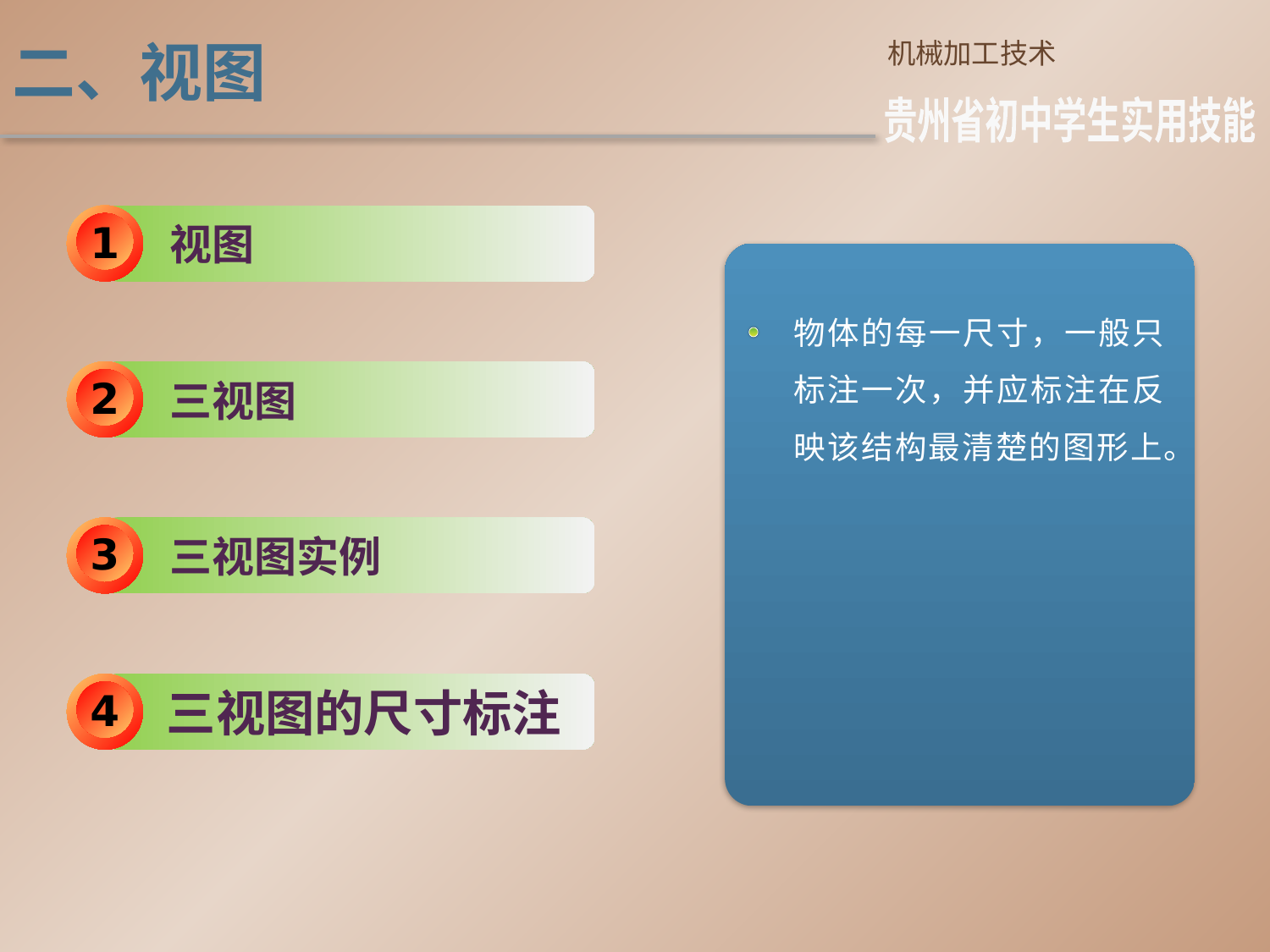

二、视图
机械加工技术
贵州省初中学生实用技能
    视图

1

物体的每一尺寸，一般只标注一次，并应标注在反映该结构最清楚的图形上。

2
    三视图

3
    三视图实例

4
   三视图的尺寸标注